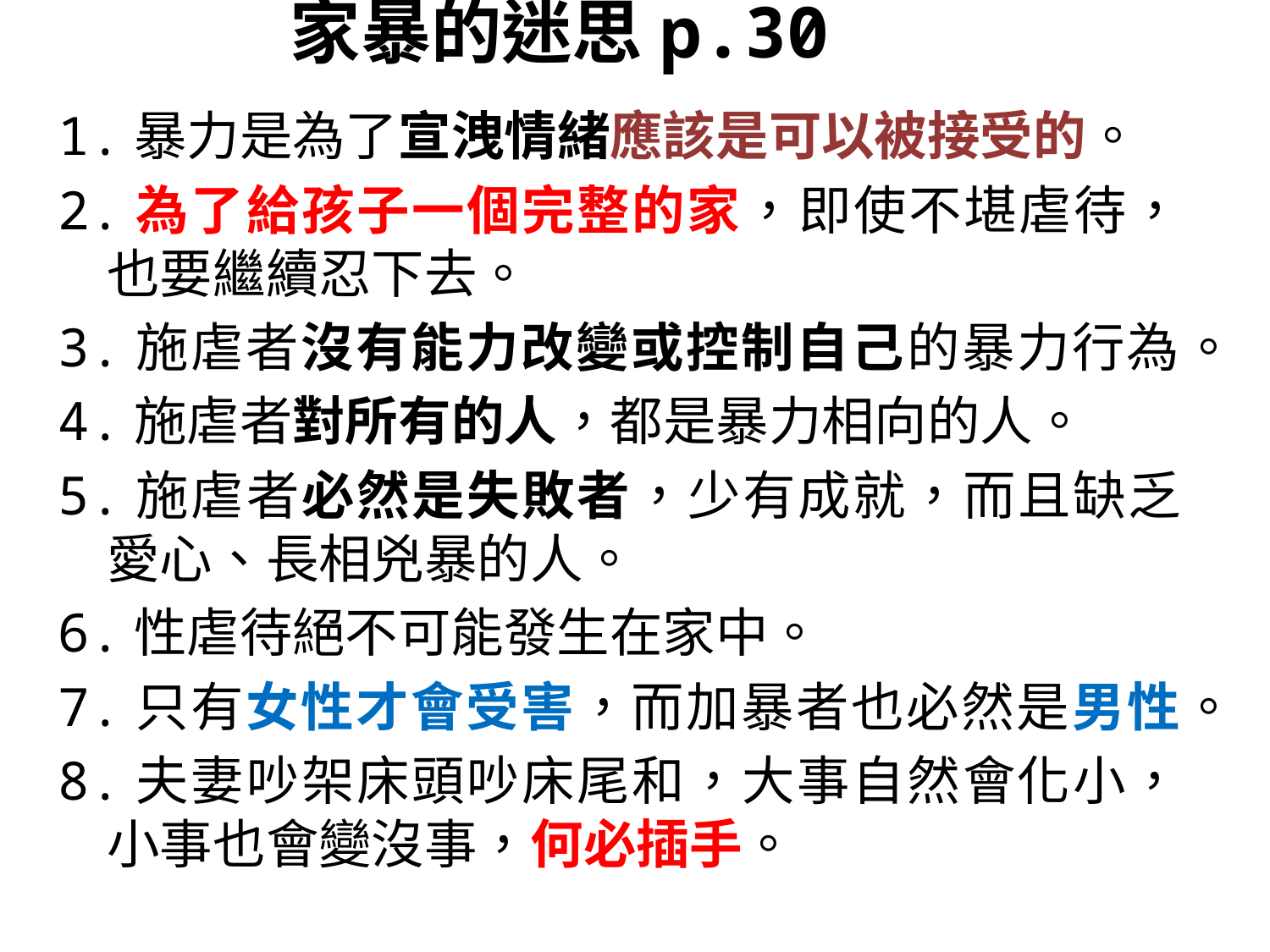

# 家暴的迷思p.30
1.暴力是為了宣洩情緒應該是可以被接受的。
2.為了給孩子一個完整的家，即使不堪虐待，也要繼續忍下去。
3.施虐者沒有能力改變或控制自己的暴力行為。
4.施虐者對所有的人，都是暴力相向的人。
5.施虐者必然是失敗者，少有成就，而且缺乏愛心、長相兇暴的人。
6.性虐待絕不可能發生在家中。
7.只有女性才會受害，而加暴者也必然是男性。
8.夫妻吵架床頭吵床尾和，大事自然會化小，小事也會變沒事，何必插手。